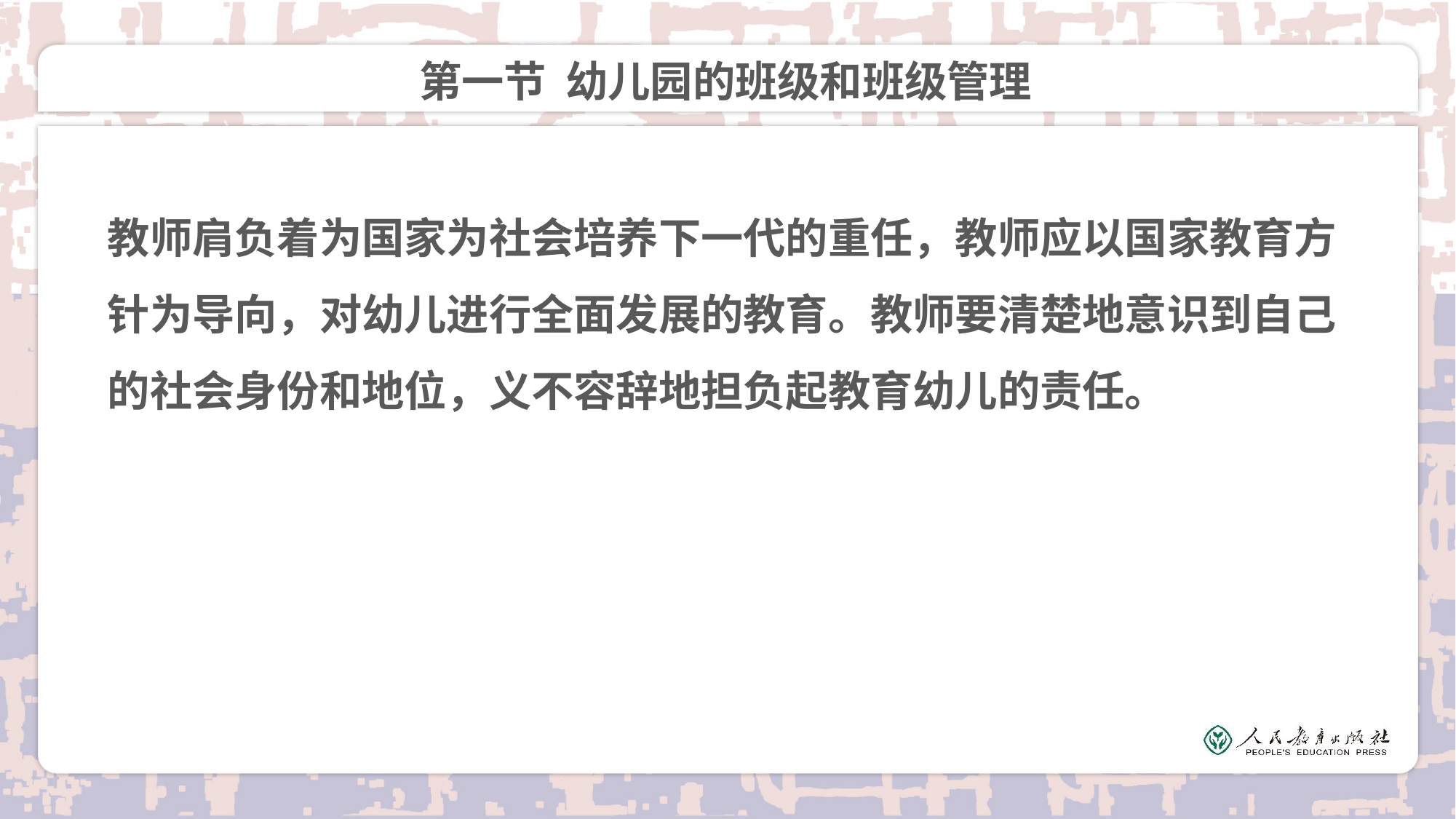

# 第一节  幼儿园的班级和班级管理
教师肩负着为国家为社会培养下一代的重任，教师应以国家教育方针为导向，对幼儿进行全面发展的教育。教师要清楚地意识到自己的社会身份和地位，义不容辞地担负起教育幼儿的责任。